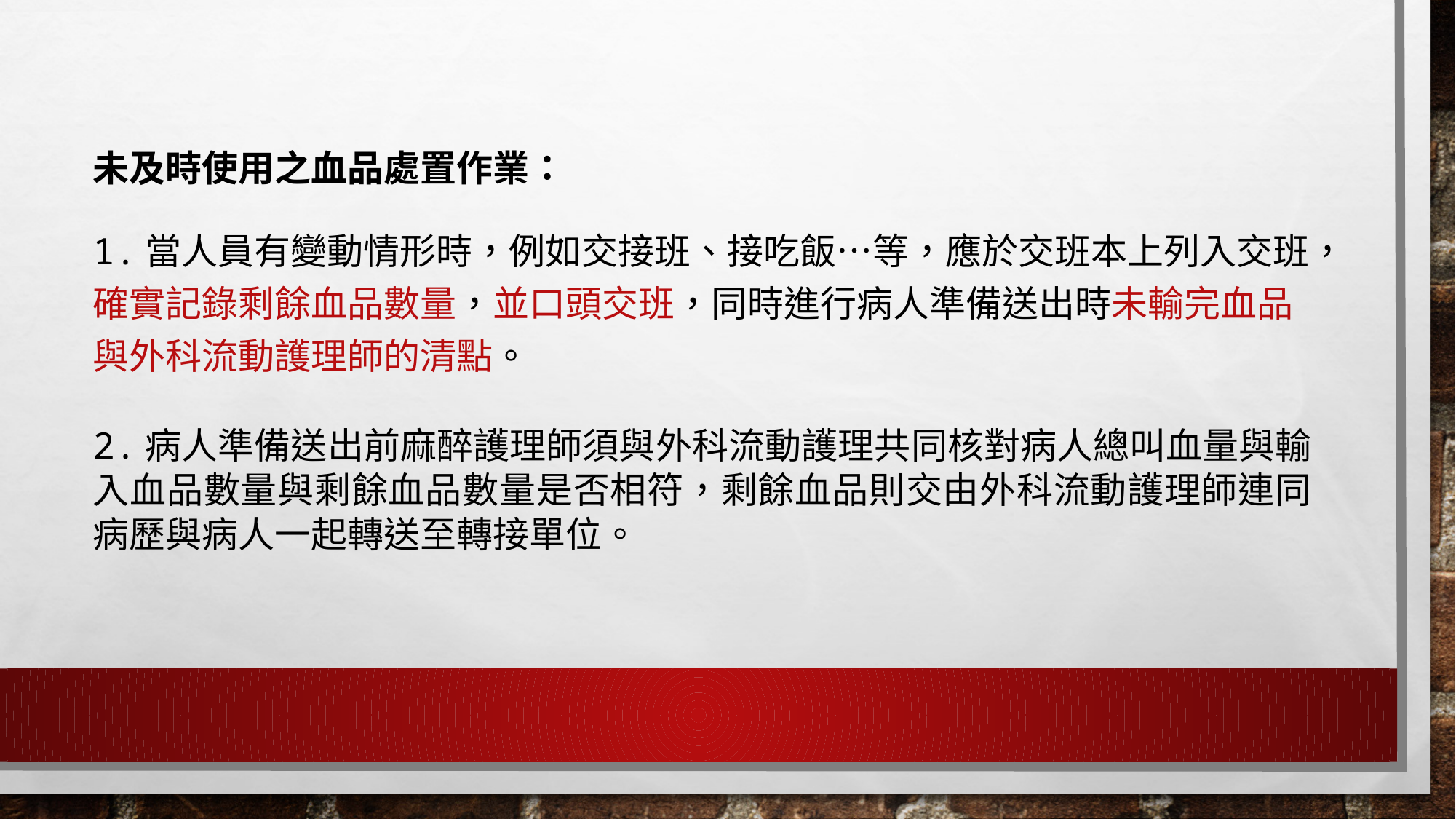

未及時使用之血品處置作業：

1.當人員有變動情形時，例如交接班、接吃飯…等，應於交班本上列入交班，確實記錄剩餘血品數量，並口頭交班，同時進行病人準備送出時未輸完血品與外科流動護理師的清點。

2.病人準備送出前麻醉護理師須與外科流動護理共同核對病人總叫血量與輸入血品數量與剩餘血品數量是否相符，剩餘血品則交由外科流動護理師連同病歷與病人一起轉送至轉接單位。